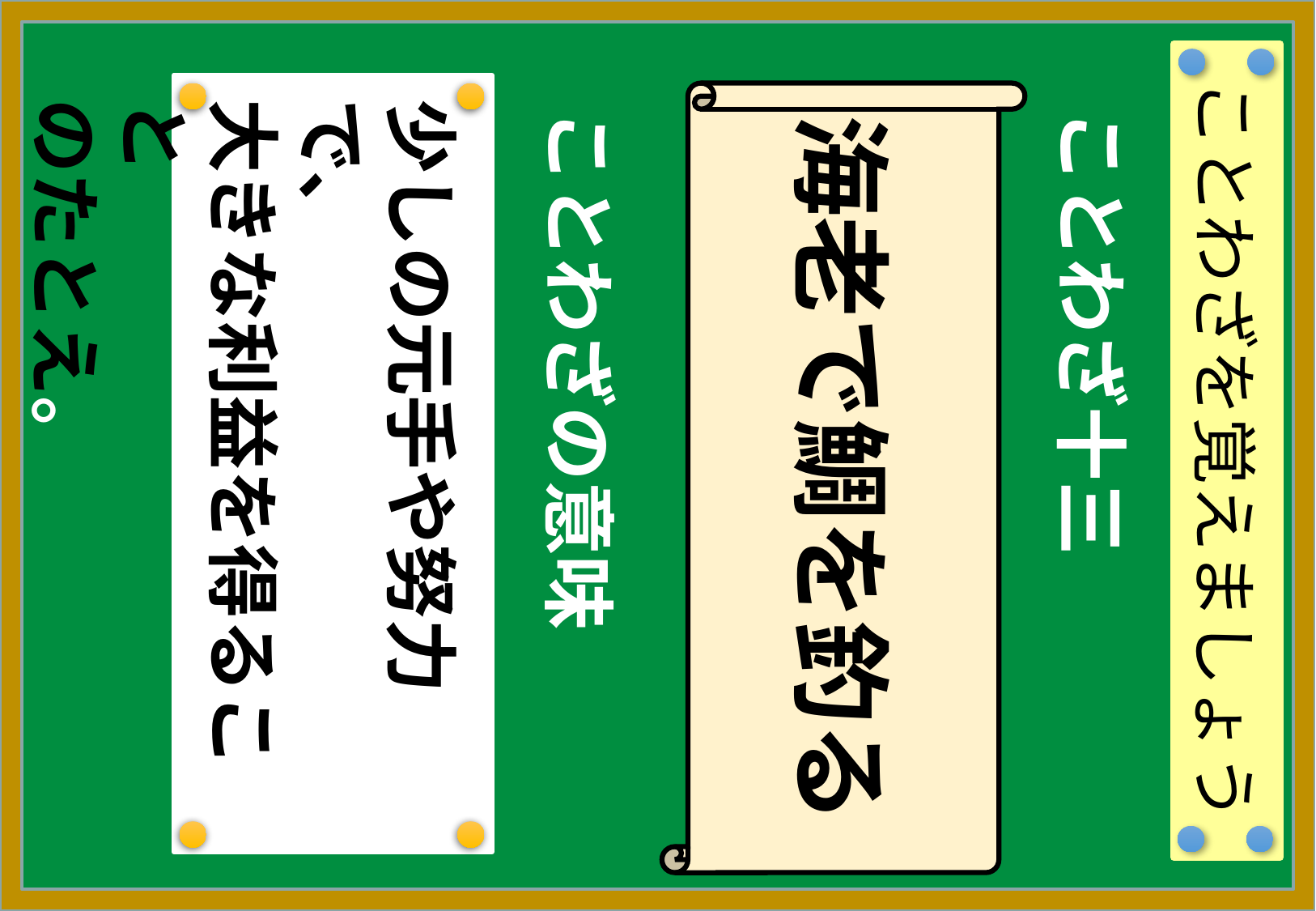

ことわざを覚えましょう

少しの元手や努力で、
大きな利益を得ること
のたとえ。

海老で鯛を釣る
ことわざの意味
ことわざ十三